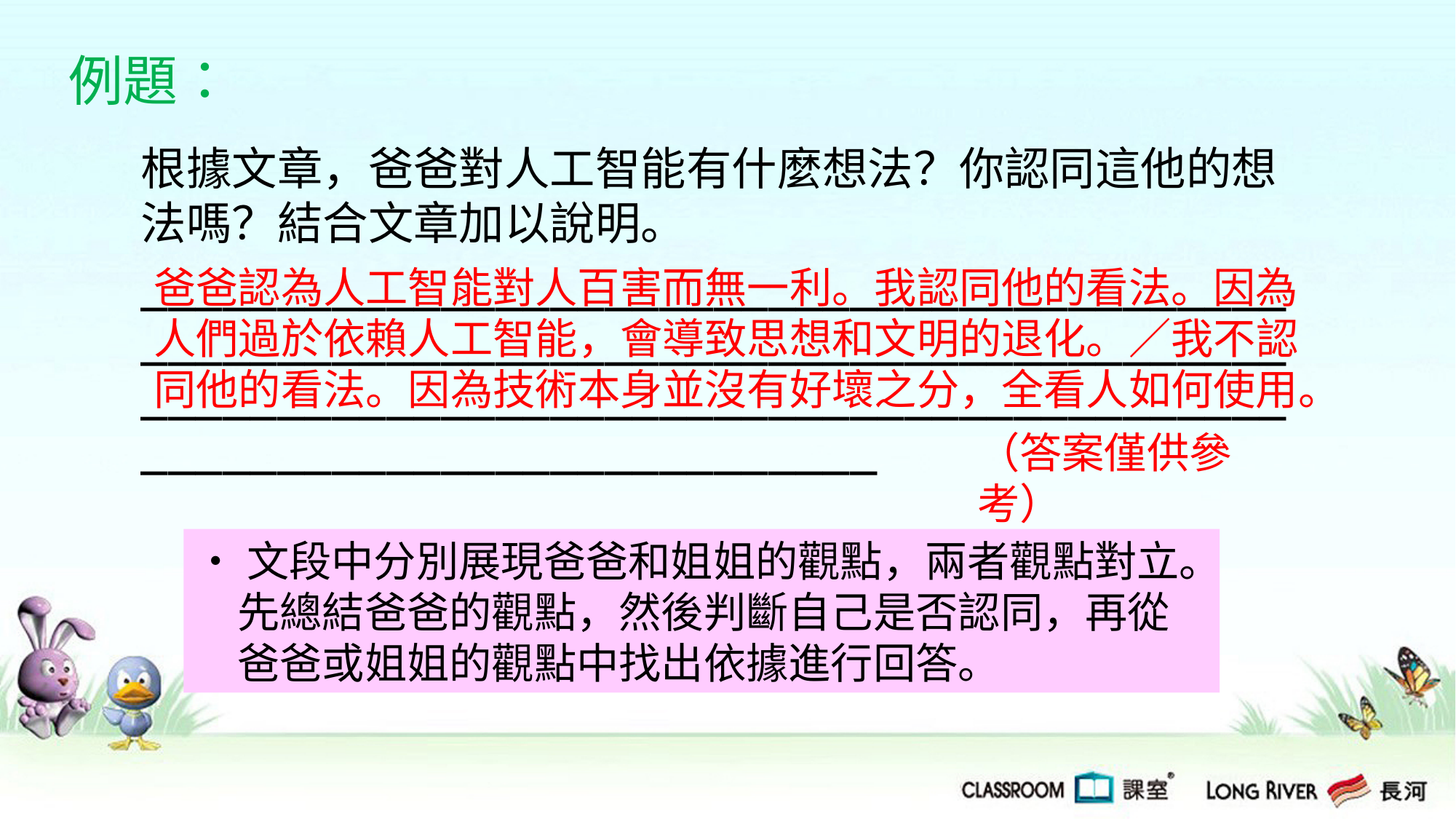

例題：
根據文章，爸爸對人工智能有什麼想法？你認同這他的想法嗎？結合文章加以說明。
_________________________________________________________________________________________________________________________________________________________
爸爸認為人工智能對人百害而無一利。我認同他的看法。因為人們過於依賴人工智能，會導致思想和文明的退化。／我不認同他的看法。因為技術本身並沒有好壞之分，全看人如何使用。
（答案僅供參考）
‧文段中分別展現爸爸和姐姐的觀點，兩者觀點對立。先總結爸爸的觀點，然後判斷自己是否認同，再從爸爸或姐姐的觀點中找出依據進行回答。